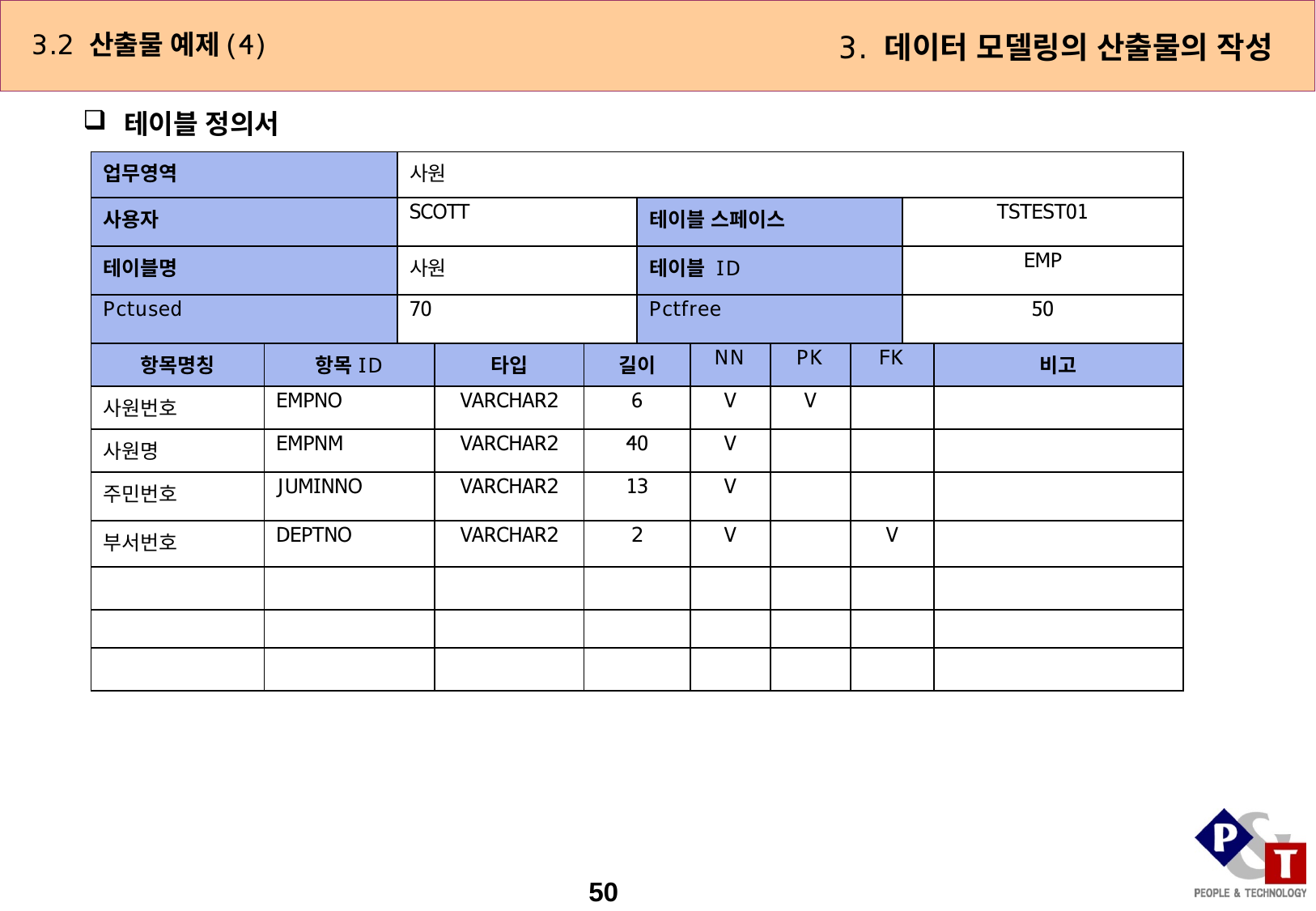

3.2 산출물 예제(4)
3. 데이터 모델링의 산출물의 작성
 테이블 정의서
| 업무영역 |  | 사원 |  |  |  |  |  |  |  |  |
| --- | --- | --- | --- | --- | --- | --- | --- | --- | --- | --- |
| 사용자 |  | SCOTT |  |  | 테이블 스페이스 |  |  |  | TSTEST01 |  |
| 테이블명 |  | 사원 |  |  | 테이블 ID |  |  |  | EMP |  |
| Pctused |  | 70 |  |  | Pctfree |  |  |  | 50 |  |
| 항목명칭 | 항목ID |  | 타입 | 길이 |  | NN | PK | FK |  | 비고 |
| 사원번호 | EMPNO |  | VARCHAR2 | 6 |  | V | V |  |  |  |
| 사원명 | EMPNM |  | VARCHAR2 | 40 |  | V |  |  |  |  |
| 주민번호 | JUMINNO |  | VARCHAR2 | 13 |  | V |  |  |  |  |
| 부서번호 | DEPTNO |  | VARCHAR2 | 2 |  | V |  | V |  |  |
|  |  |  |  |  |  |  |  |  |  |  |
|  |  |  |  |  |  |  |  |  |  |  |
|  |  |  |  |  |  |  |  |  |  |  |